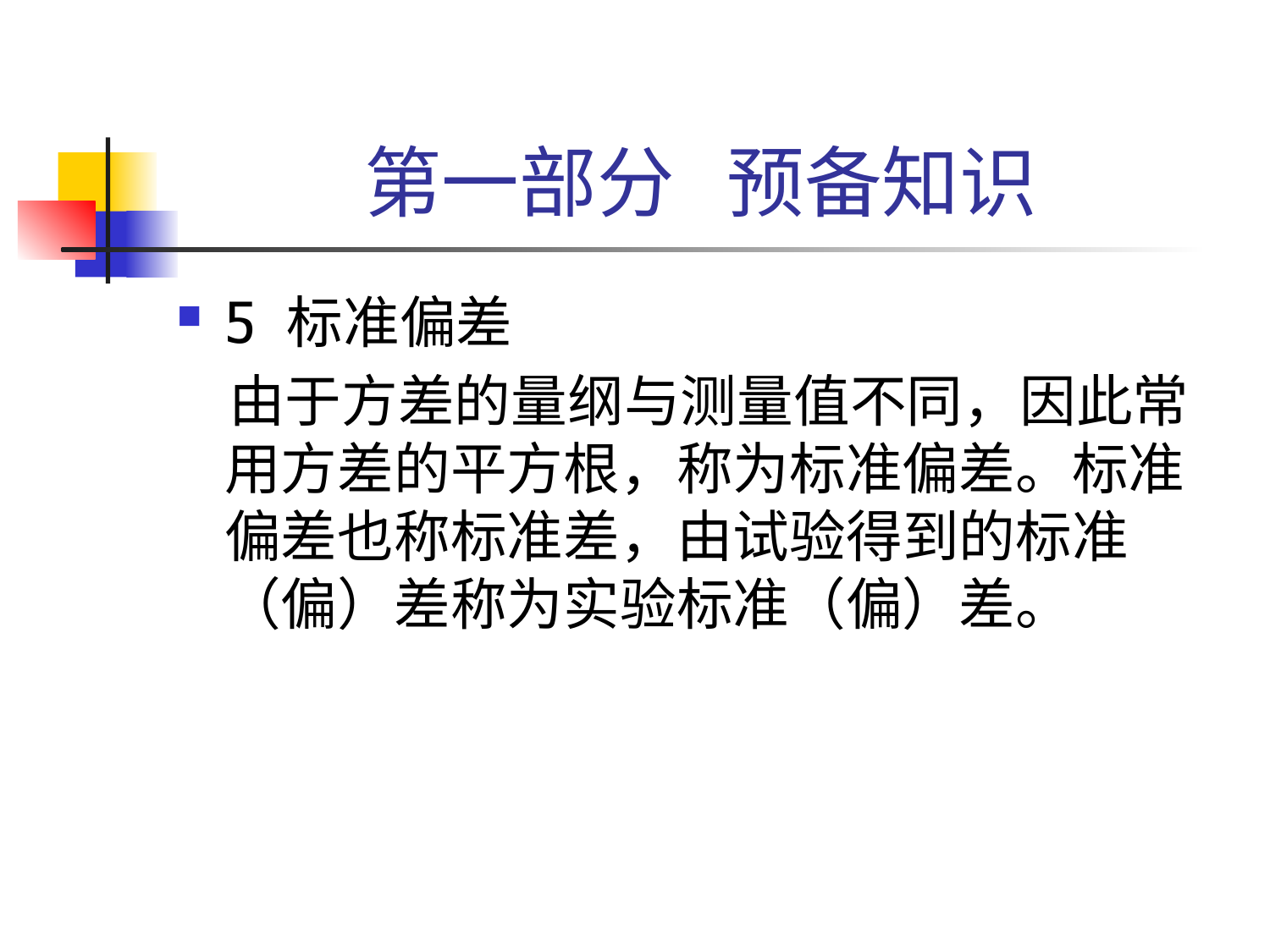

# 第一部分   预备知识
5 标准偏差
   由于方差的量纲与测量值不同，因此常用方差的平方根，称为标准偏差。标准偏差也称标准差，由试验得到的标准（偏）差称为实验标准（偏）差。